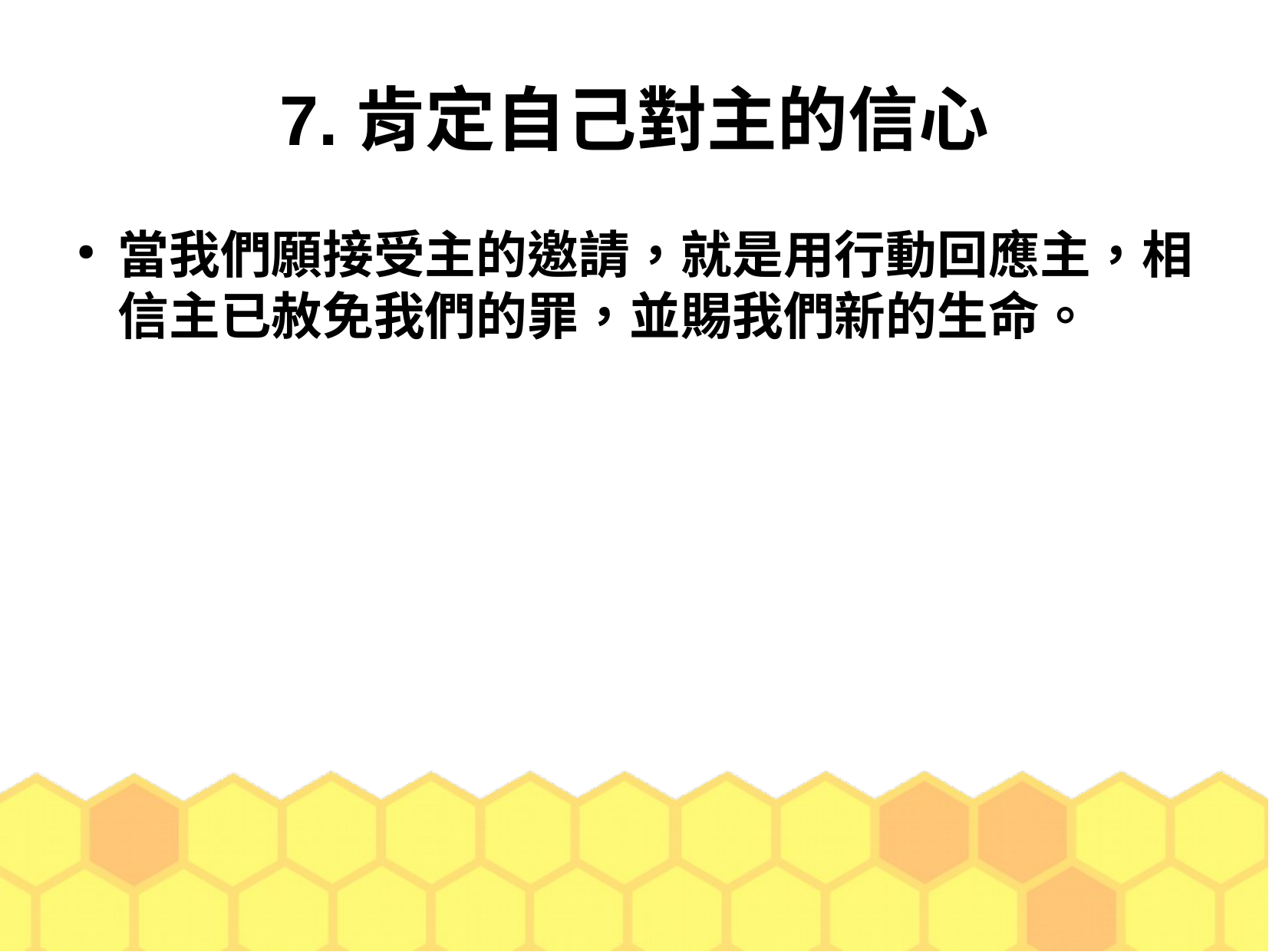

7.肯定自己對主的信心
當我們願接受主的邀請，就是用行動回應主，相信主已赦免我們的罪，並賜我們新的生命。